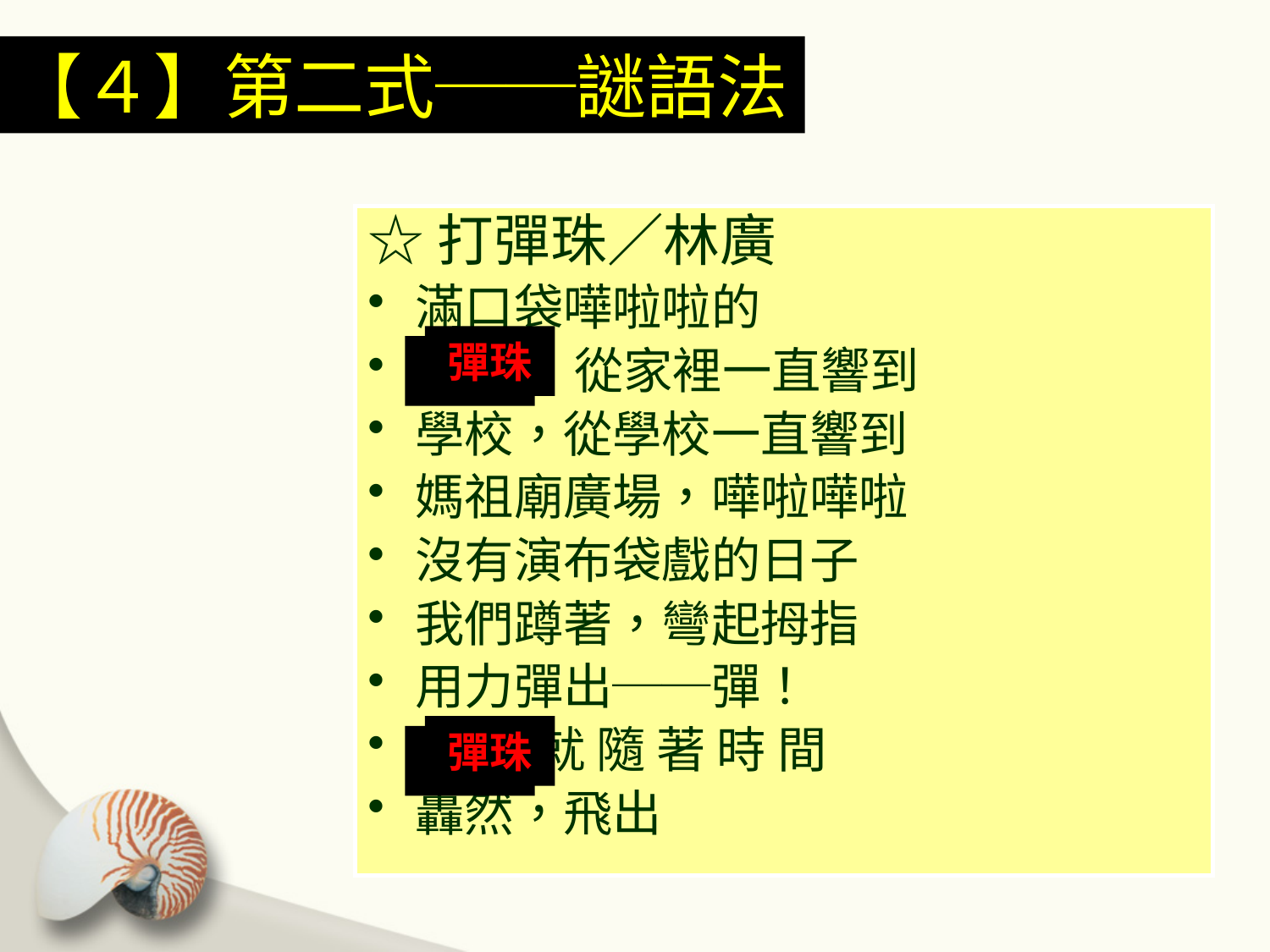

【４】第二式──謎語法
☆打彈珠／林廣
滿口袋嘩啦啦的
歡 笑，從家裡一直響到
學校，從學校一直響到
媽祖廟廣場，嘩啦嘩啦
沒有演布袋戲的日子
我們蹲著，彎起拇指
用力彈出──彈！
童 年 就 隨 著 時 間
轟然，飛出
彈珠
歡笑
彈珠
童年